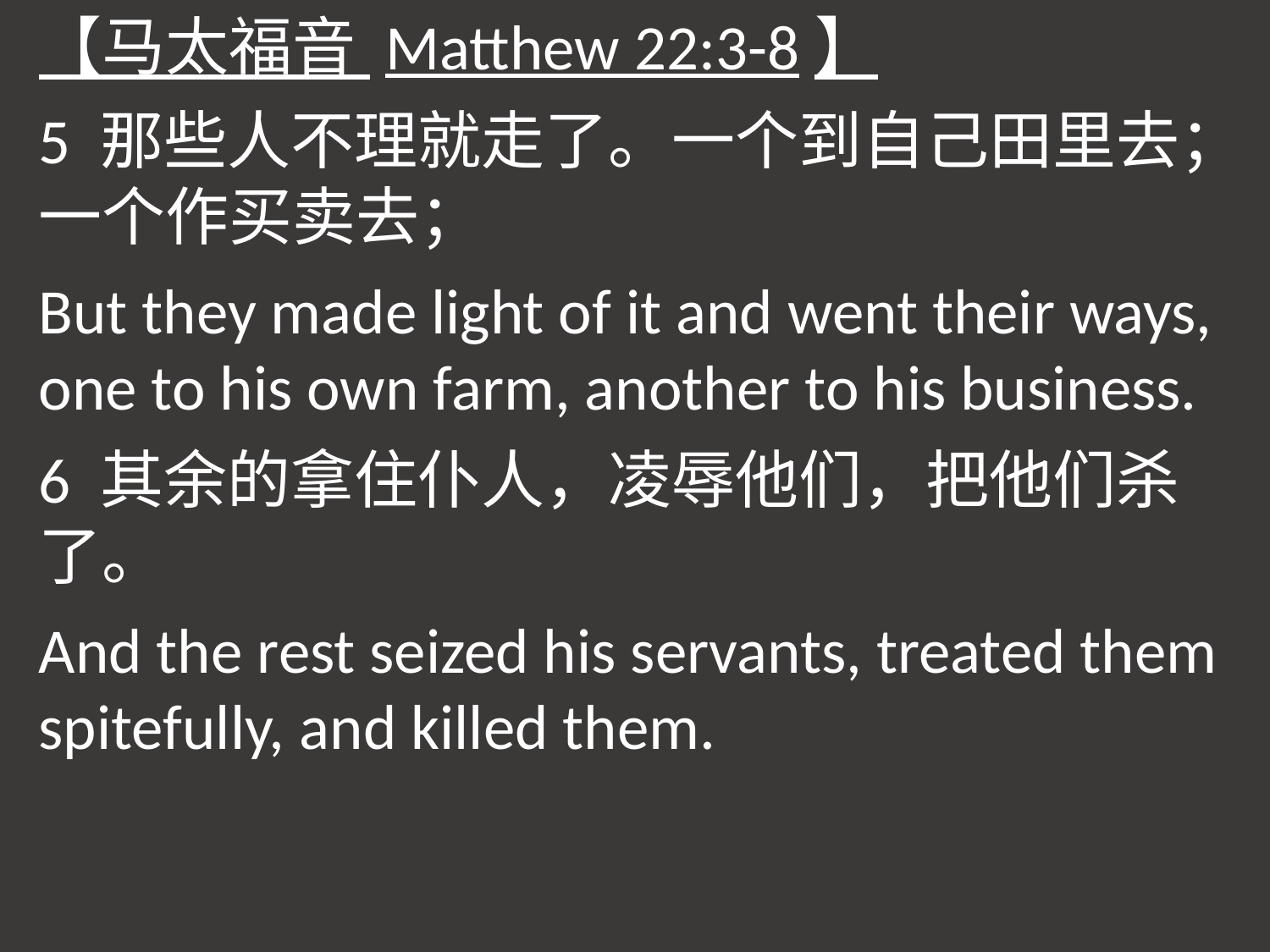

【马太福音 Matthew 22:3-8】
5 那些人不理就走了。一个到自己田里去；一个作买卖去；
But they made light of it and went their ways, one to his own farm, another to his business.
6 其余的拿住仆人，凌辱他们，把他们杀了。
And the rest seized his servants, treated them spitefully, and killed them.